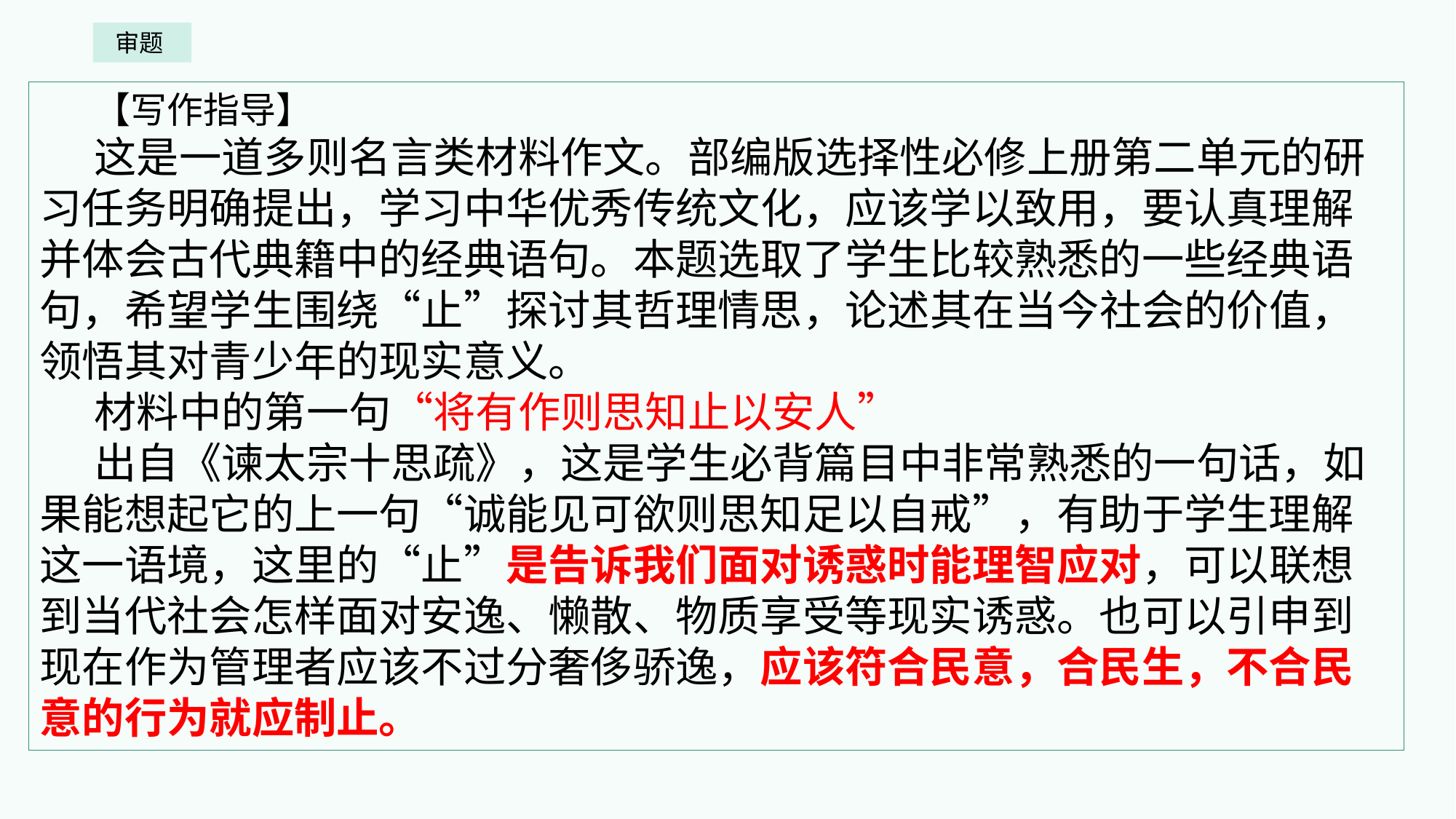

审题
【写作指导】
这是一道多则名言类材料作文。部编版选择性必修上册第二单元的研习任务明确提出，学习中华优秀传统文化，应该学以致用，要认真理解并体会古代典籍中的经典语句。本题选取了学生比较熟悉的一些经典语句，希望学生围绕“止”探讨其哲理情思，论述其在当今社会的价值，领悟其对青少年的现实意义。
材料中的第一句“将有作则思知止以安人”
出自《谏太宗十思疏》，这是学生必背篇目中非常熟悉的一句话，如果能想起它的上一句“诚能见可欲则思知足以自戒”，有助于学生理解这一语境，这里的“止”是告诉我们面对诱惑时能理智应对，可以联想到当代社会怎样面对安逸、懒散、物质享受等现实诱惑。也可以引申到现在作为管理者应该不过分奢侈骄逸，应该符合民意，合民生，不合民意的行为就应制止。